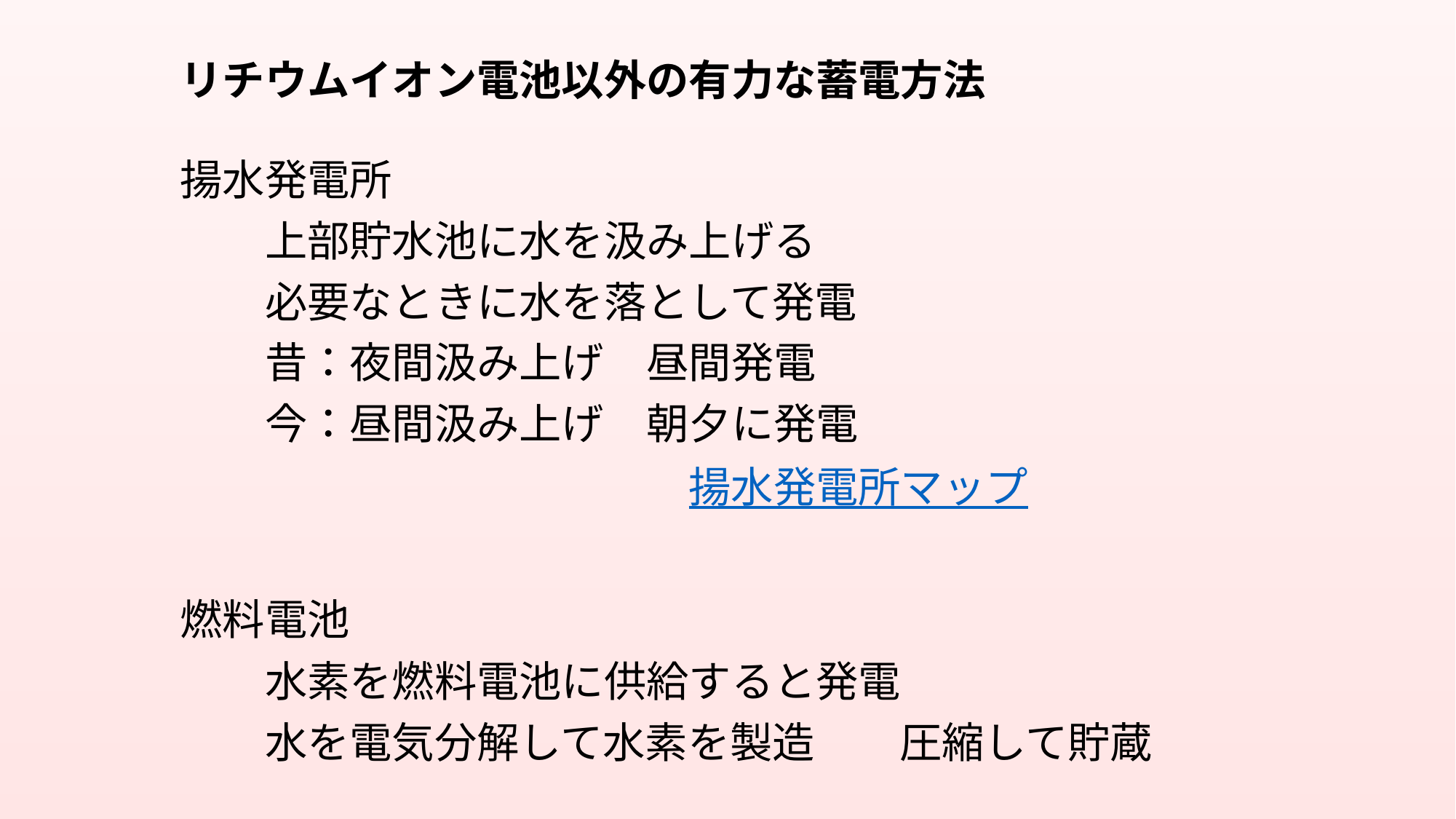

リチウムイオン電池以外の有力な蓄電方法
揚水発電所
　　上部貯水池に水を汲み上げる
　　必要なときに水を落として発電
　　昔：夜間汲み上げ　昼間発電
　　今：昼間汲み上げ　朝夕に発電
　　　　　　　　　　　　揚水発電所マップ

燃料電池
　　水素を燃料電池に供給すると発電
　　水を電気分解して水素を製造　　圧縮して貯蔵